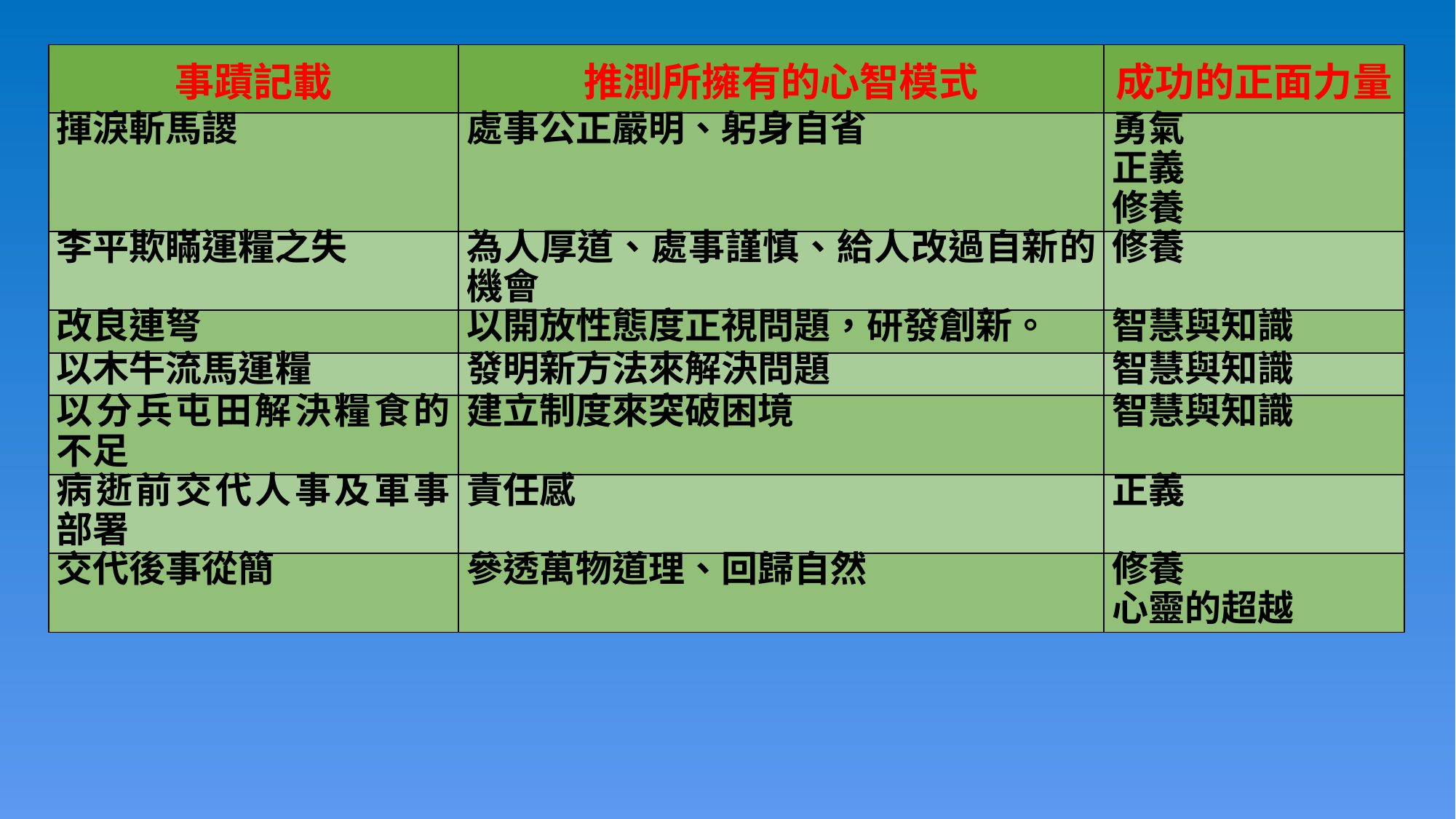

| 事蹟記載 | 推測所擁有的心智模式 | 成功的正面力量 |
| --- | --- | --- |
| 揮淚斬馬謖 | 處事公正嚴明、躬身自省 | 勇氣 正義 修養 |
| 李平欺瞞運糧之失 | 為人厚道、處事謹慎、給人改過自新的機會 | 修養 |
| 改良連弩 | 以開放性態度正視問題，研發創新。 | 智慧與知識 |
| 以木牛流馬運糧 | 發明新方法來解決問題 | 智慧與知識 |
| 以分兵屯田解決糧食的不足 | 建立制度來突破困境 | 智慧與知識 |
| 病逝前交代人事及軍事部署 | 責任感 | 正義 |
| 交代後事從簡 | 參透萬物道理、回歸自然 | 修養 心靈的超越 |